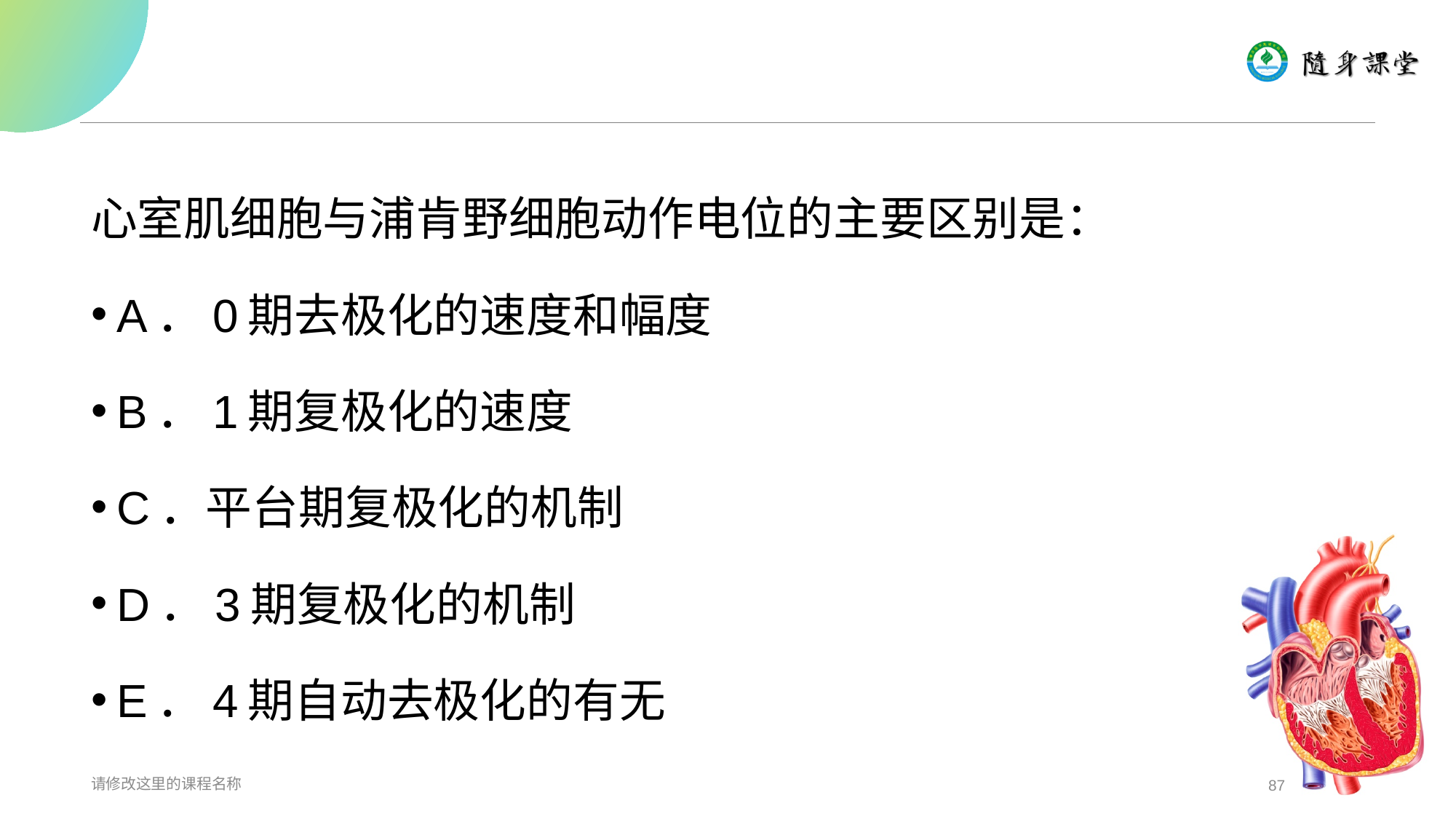

#
心室肌细胞与浦肯野细胞动作电位的主要区别是：
A．0期去极化的速度和幅度
B．1期复极化的速度
C．平台期复极化的机制
D．3期复极化的机制
E．4期自动去极化的有无
请修改这里的课程名称
87